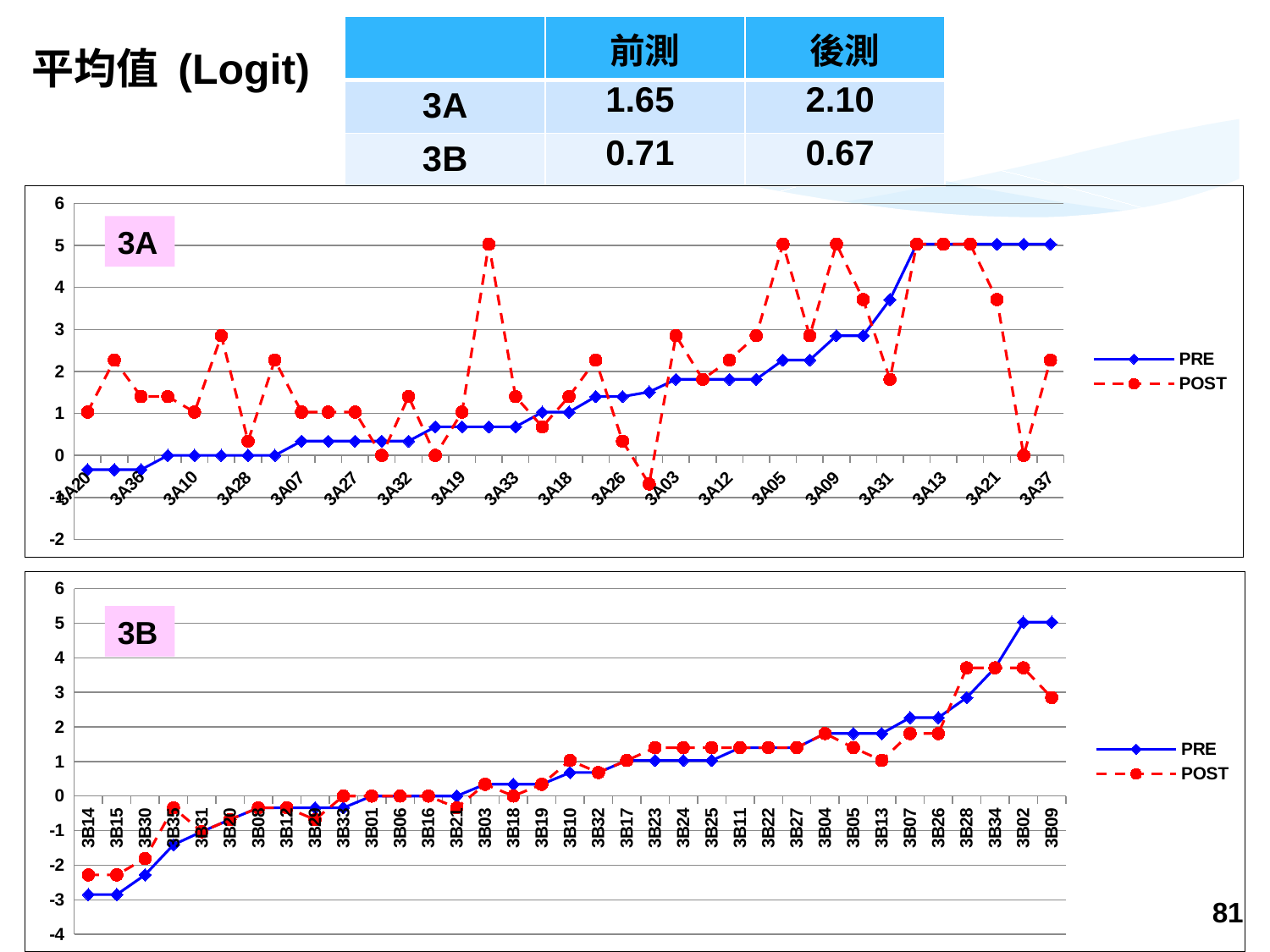

|  | 前測 | 後測 |
| --- | --- | --- |
| 3A | 1.65 | 2.10 |
| 3B | 0.71 | 0.67 |
平均值 (Logit)

### Chart

| Category | PRE | POST |
|---|---|---|
| 3A20 | -0.34 | 1.03 |
| 3A25 | -0.34 | 2.27 |
| 3A36 | -0.34 | 1.4 |
| 3A04 | 0.0 | 1.4 |
| 3A10 | 0.0 | 1.03 |
| 3A15 | 0.0 | 2.8499999999999988 |
| 3A28 | 0.0 | 0.34 |
| 3A35 | 0.0 | 2.27 |
| 3A07 | 0.34 | 1.03 |
| 3A16 | 0.34 | 1.03 |
| 3A27 | 0.34 | 1.03 |
| 3A30 | 0.34 | 0.0 |
| 3A32 | 0.34 | 1.4 |
| 3A01 | 0.68 | 0.0 |
| 3A19 | 0.68 | 1.03 |
| 3A24 | 0.68 | 5.03 |
| 3A33 | 0.68 | 1.4 |
| 3A06 | 1.03 | 0.68 |
| 3A18 | 1.03 | 1.4 |
| 3A17 | 1.4 | 2.27 |
| 3A26 | 1.4 | 0.34 |
| 3A02 | 1.51 | -0.68 |
| 3A03 | 1.81 | 2.8499999999999988 |
| 3A11 | 1.81 | 1.81 |
| 3A12 | 1.81 | 2.27 |
| 3A23 | 1.81 | 2.8499999999999988 |
| 3A05 | 2.27 | 5.03 |
| 3A29 | 2.27 | 2.8499999999999988 |
| 3A09 | 2.8499999999999988 | 5.03 |
| 3A22 | 2.8499999999999988 | 3.71 |
| 3A31 | 3.71 | 1.81 |
| 3A08 | 5.03 | 5.03 |
| 3A13 | 5.03 | 5.03 |
| 3A14 | 5.03 | 5.03 |
| 3A21 | 5.03 | 3.71 |
| 3A34 | 5.03 | 0.0 |
| 3A37 | 5.03 | 2.27 |
3A

### Chart

| Category | PRE | POST |
|---|---|---|
| 3B14 | -2.8499999999999988 | -2.28 |
| 3B15 | -2.8499999999999988 | -2.28 |
| 3B30 | -2.28 | -1.81 |
| 3B35 | -1.41 | -0.34 |
| 3B31 | -1.03 | -1.03 |
| 3B20 | -0.68 | -0.68 |
| 3B08 | -0.34 | -0.34 |
| 3B12 | -0.34 | -0.34 |
| 3B29 | -0.34 | -0.68 |
| 3B33 | -0.34 | 0.0 |
| 3B01 | 0.0 | 0.0 |
| 3B06 | 0.0 | 0.0 |
| 3B16 | 0.0 | 0.0 |
| 3B21 | 0.0 | -0.34 |
| 3B03 | 0.34 | 0.34 |
| 3B18 | 0.34 | 0.0 |
| 3B19 | 0.34 | 0.34 |
| 3B10 | 0.68 | 1.03 |
| 3B32 | 0.68 | 0.68 |
| 3B17 | 1.03 | 1.03 |
| 3B23 | 1.03 | 1.4 |
| 3B24 | 1.03 | 1.4 |
| 3B25 | 1.03 | 1.4 |
| 3B11 | 1.4 | 1.4 |
| 3B22 | 1.4 | 1.4 |
| 3B27 | 1.4 | 1.4 |
| 3B04 | 1.81 | 1.81 |
| 3B05 | 1.81 | 1.4 |
| 3B13 | 1.81 | 1.03 |
| 3B07 | 2.27 | 1.81 |
| 3B26 | 2.27 | 1.81 |
| 3B28 | 2.8499999999999988 | 3.71 |
| 3B34 | 3.71 | 3.71 |
| 3B02 | 5.03 | 3.71 |
| 3B09 | 5.03 | 2.8499999999999988 |
3B
81